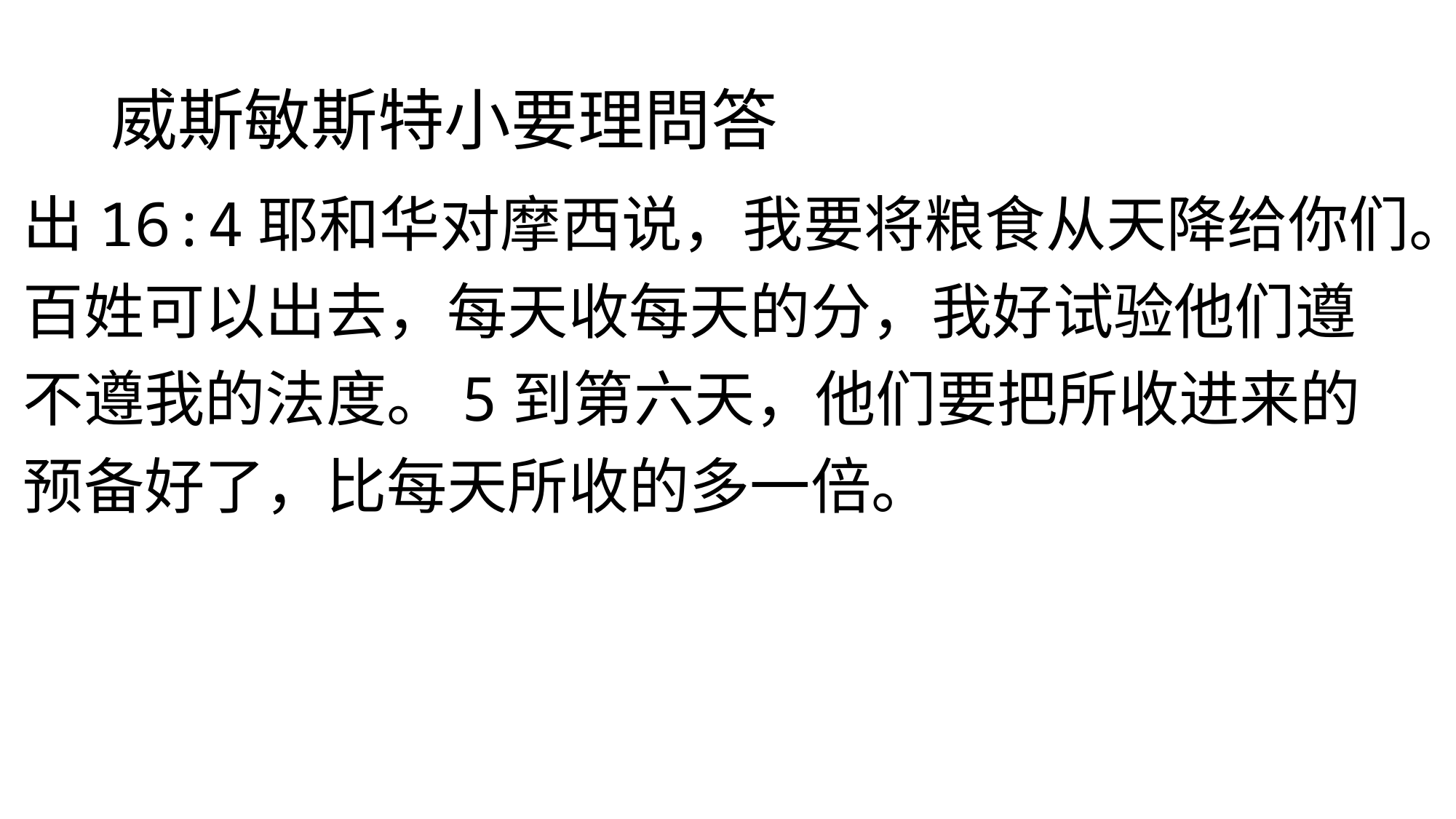

# 威斯敏斯特小要理問答
出16:4耶和华对摩西说，我要将粮食从天降给你们。百姓可以出去，每天收每天的分，我好试验他们遵不遵我的法度。5到第六天，他们要把所收进来的预备好了，比每天所收的多一倍。